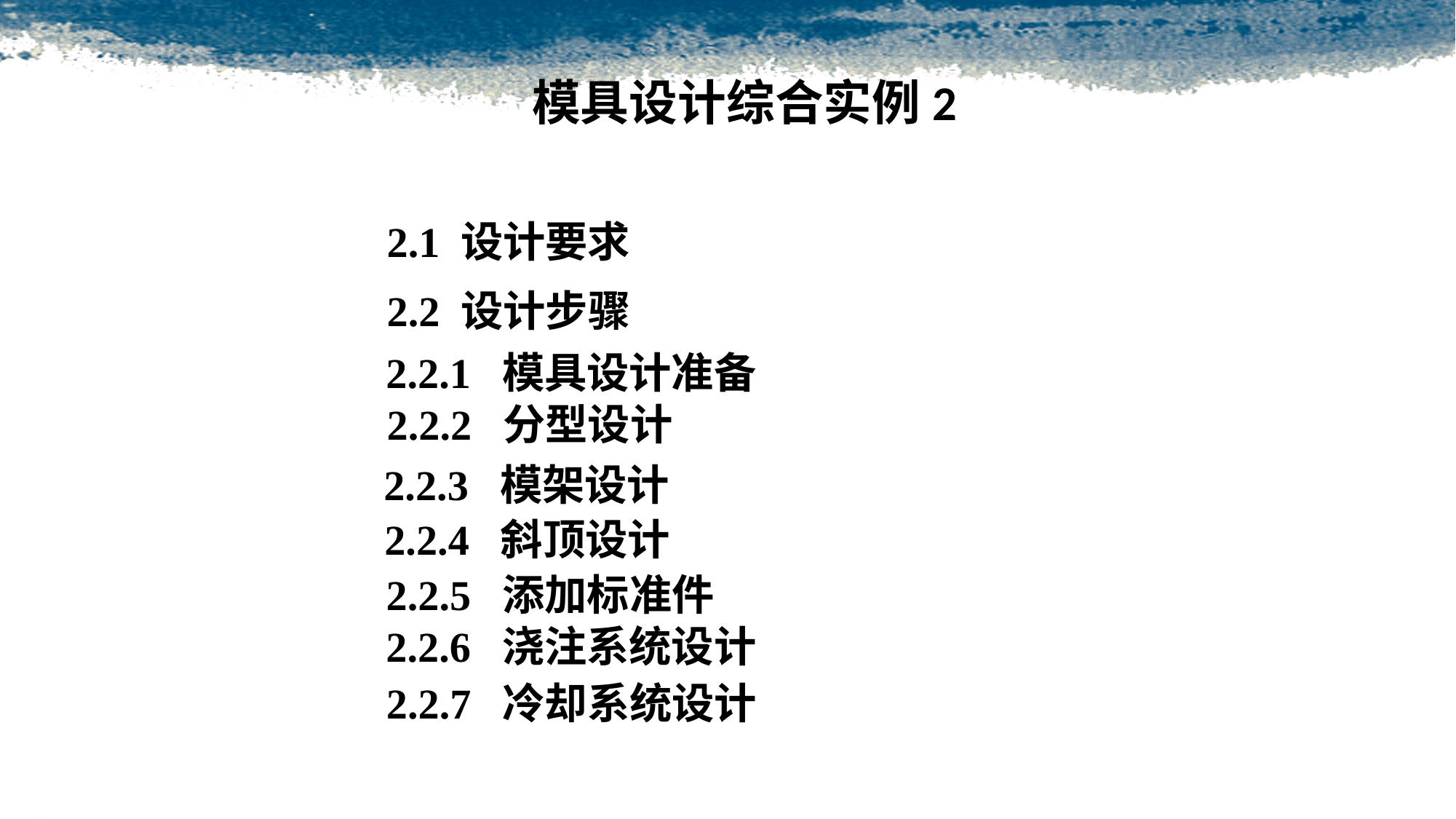

# 模具设计综合实例2
2.1 设计要求
2.2 设计步骤
2.2.1  模具设计准备
2.2.2  分型设计
2.2.3  模架设计
2.2.4  斜顶设计
2.2.5  添加标准件
2.2.6  浇注系统设计
2.2.7  冷却系统设计